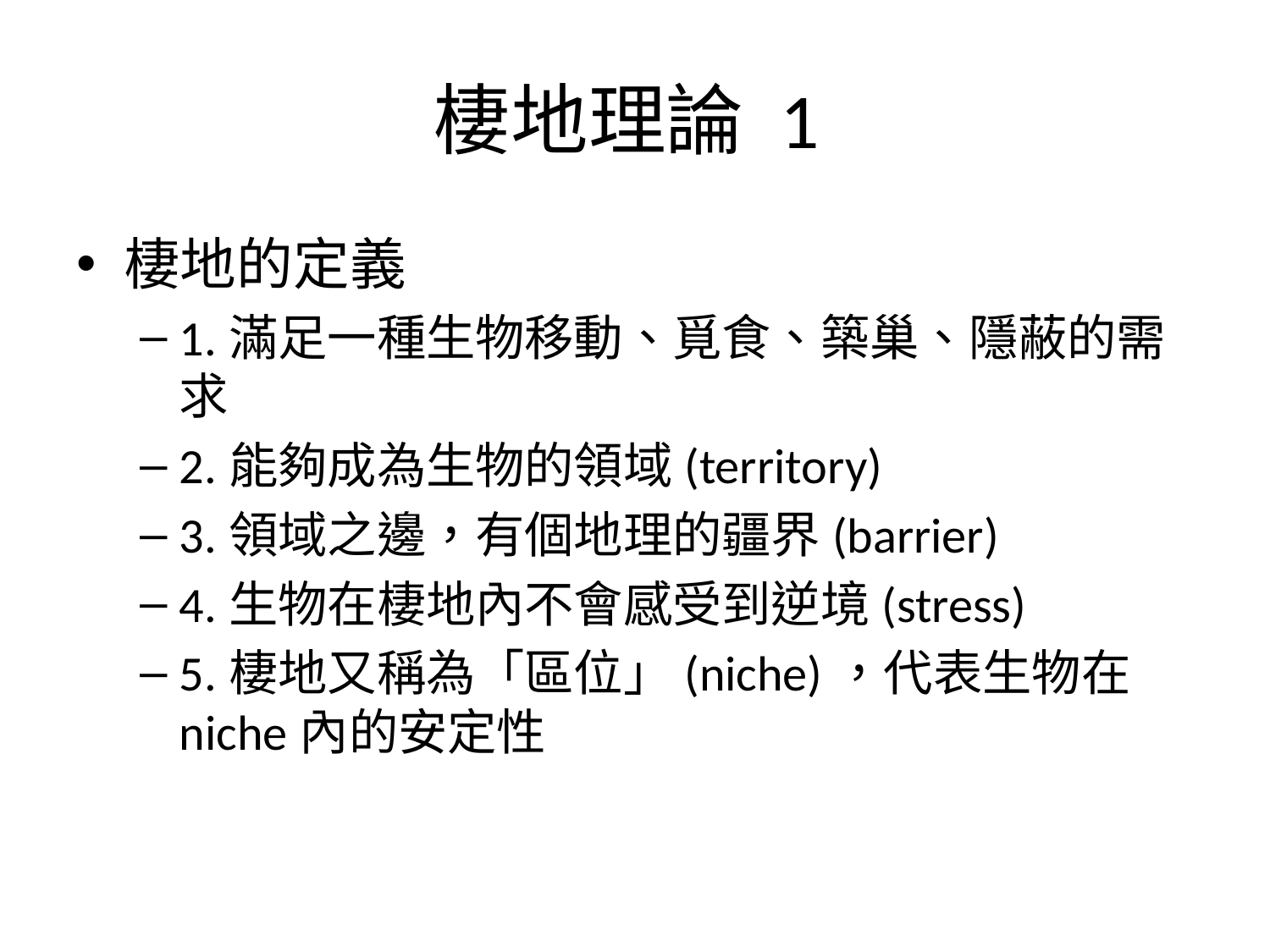

# 棲地理論 1
棲地的定義
1.滿足一種生物移動、覓食、築巢、隱蔽的需求
2.能夠成為生物的領域(territory)
3.領域之邊，有個地理的疆界(barrier)
4.生物在棲地內不會感受到逆境(stress)
5.棲地又稱為「區位」(niche)，代表生物在niche內的安定性